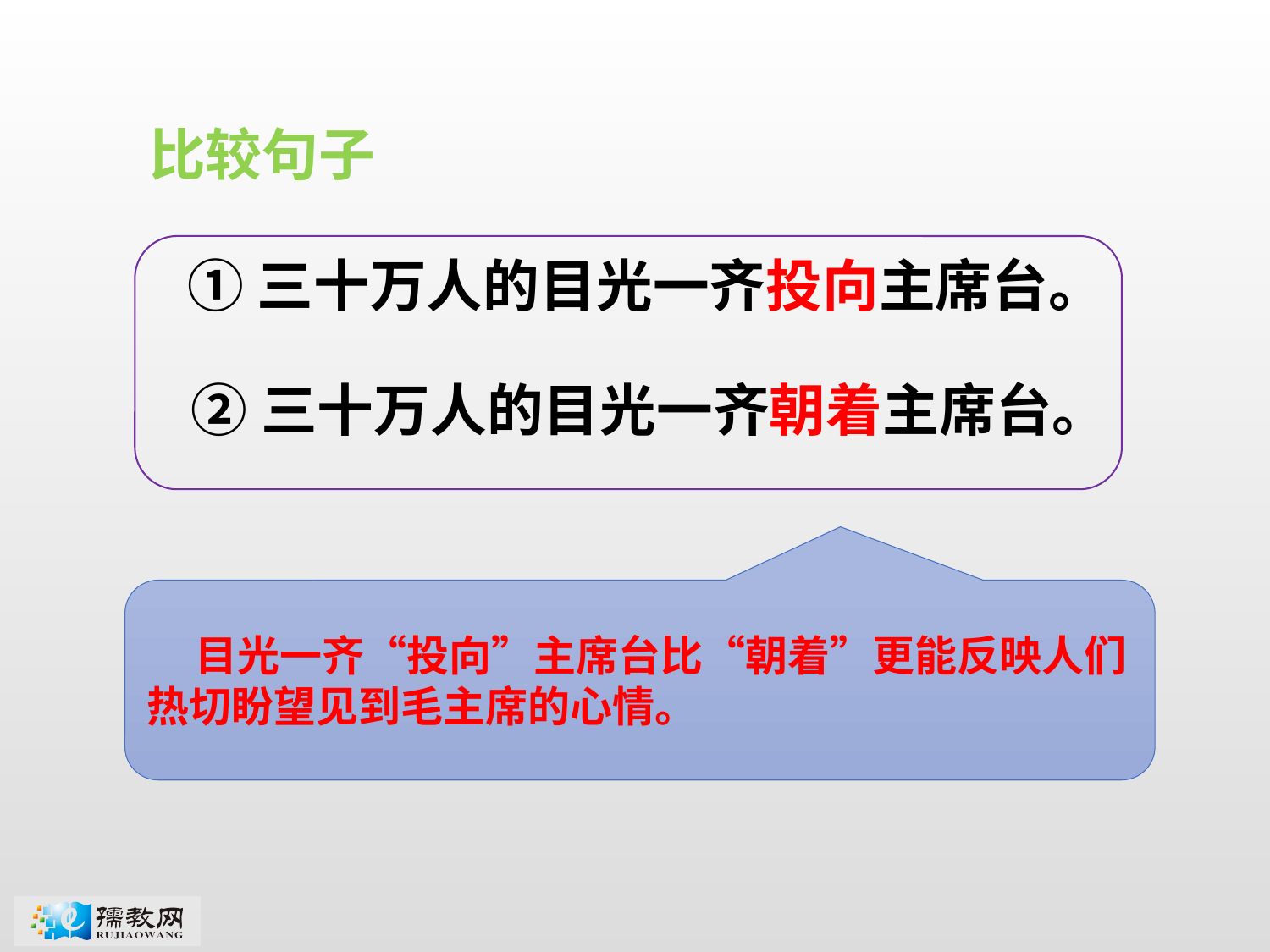

比较句子

①三十万人的目光一齐投向主席台。
②三十万人的目光一齐朝着主席台。
    目光一齐“投向”主席台比“朝着”更能反映人们热切盼望见到毛主席的心情。